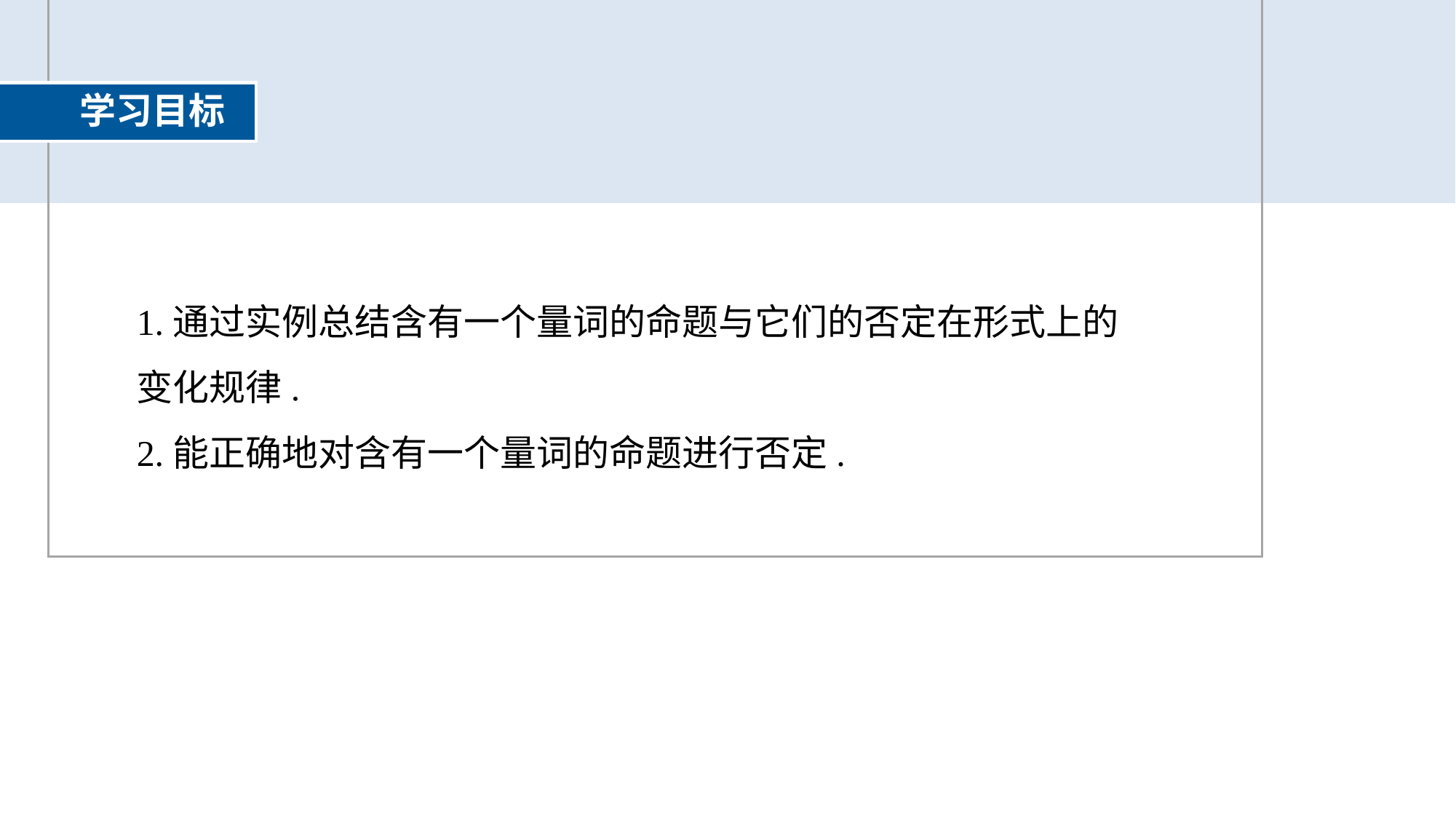

学习目标

1.通过实例总结含有一个量词的命题与它们的否定在形式上的变化规律.
2.能正确地对含有一个量词的命题进行否定.